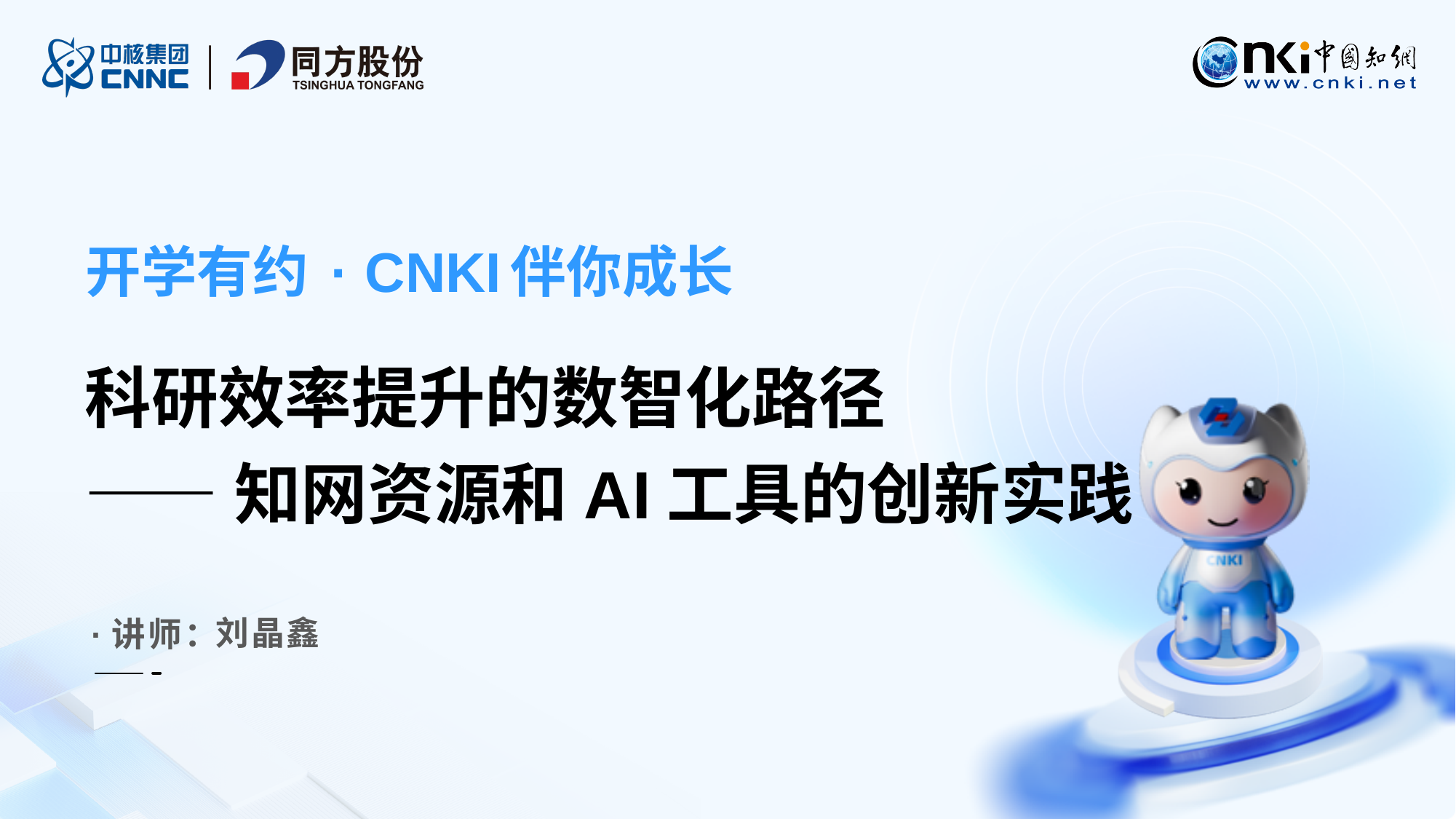

开学有约 · CNKI伴你成长
科研效率提升的数智化路径
——知网资源和AI工具的创新实践
刘晶鑫